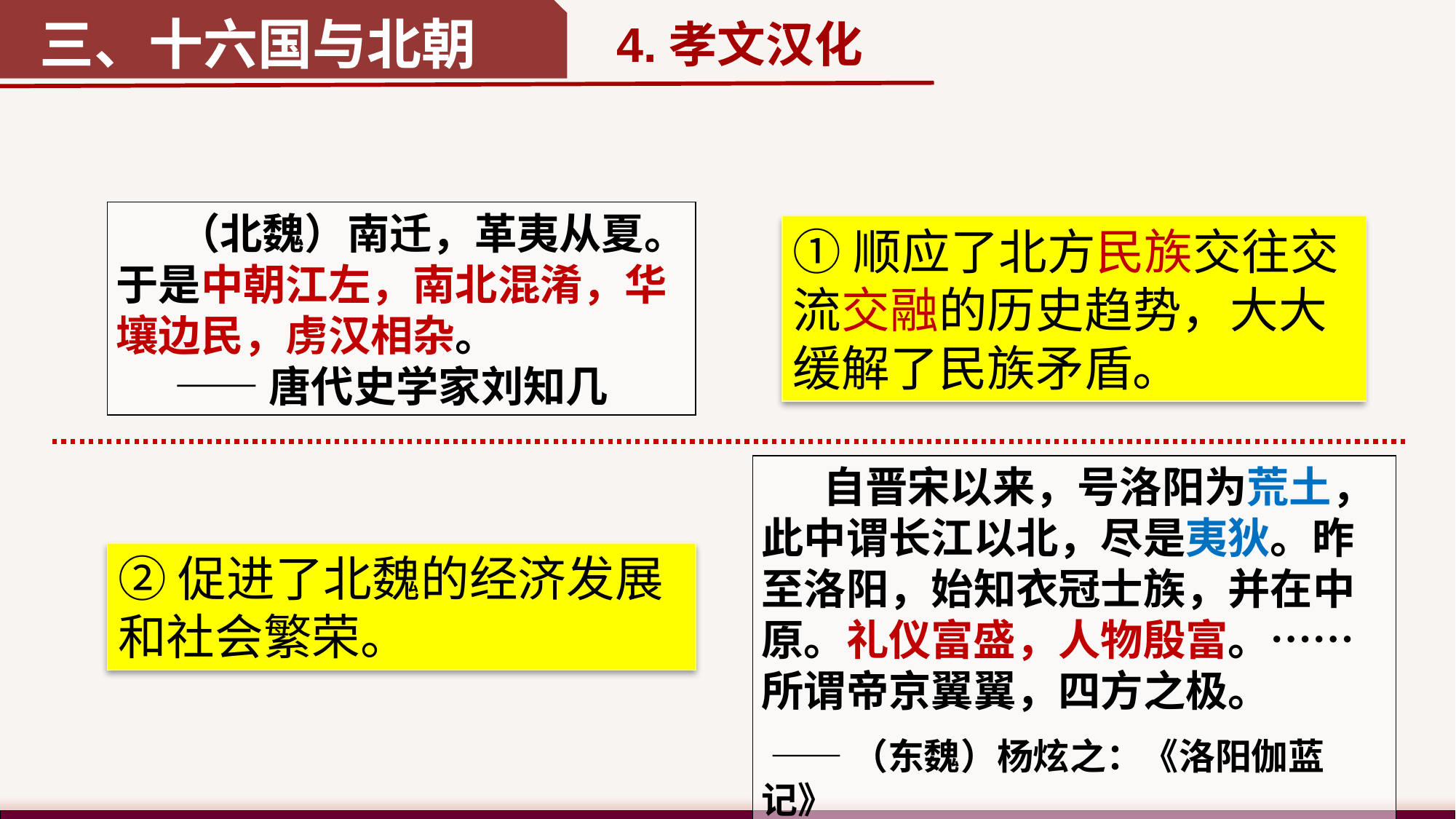

三、十六国与北朝
4.孝文汉化
      （北魏）南迁，革夷从夏。于是中朝江左，南北混淆，华壤边民，虏汉相杂。
      ——唐代史学家刘知几
①顺应了北方民族交往交流交融的历史趋势，大大缓解了民族矛盾。
      自晋宋以来，号洛阳为荒土，此中谓长江以北，尽是夷狄。昨至洛阳，始知衣冠士族，并在中原。礼仪富盛，人物殷富。……所谓帝京翼翼，四方之极。
 ——（东魏）杨炫之：《洛阳伽蓝记》
②促进了北魏的经济发展和社会繁荣。